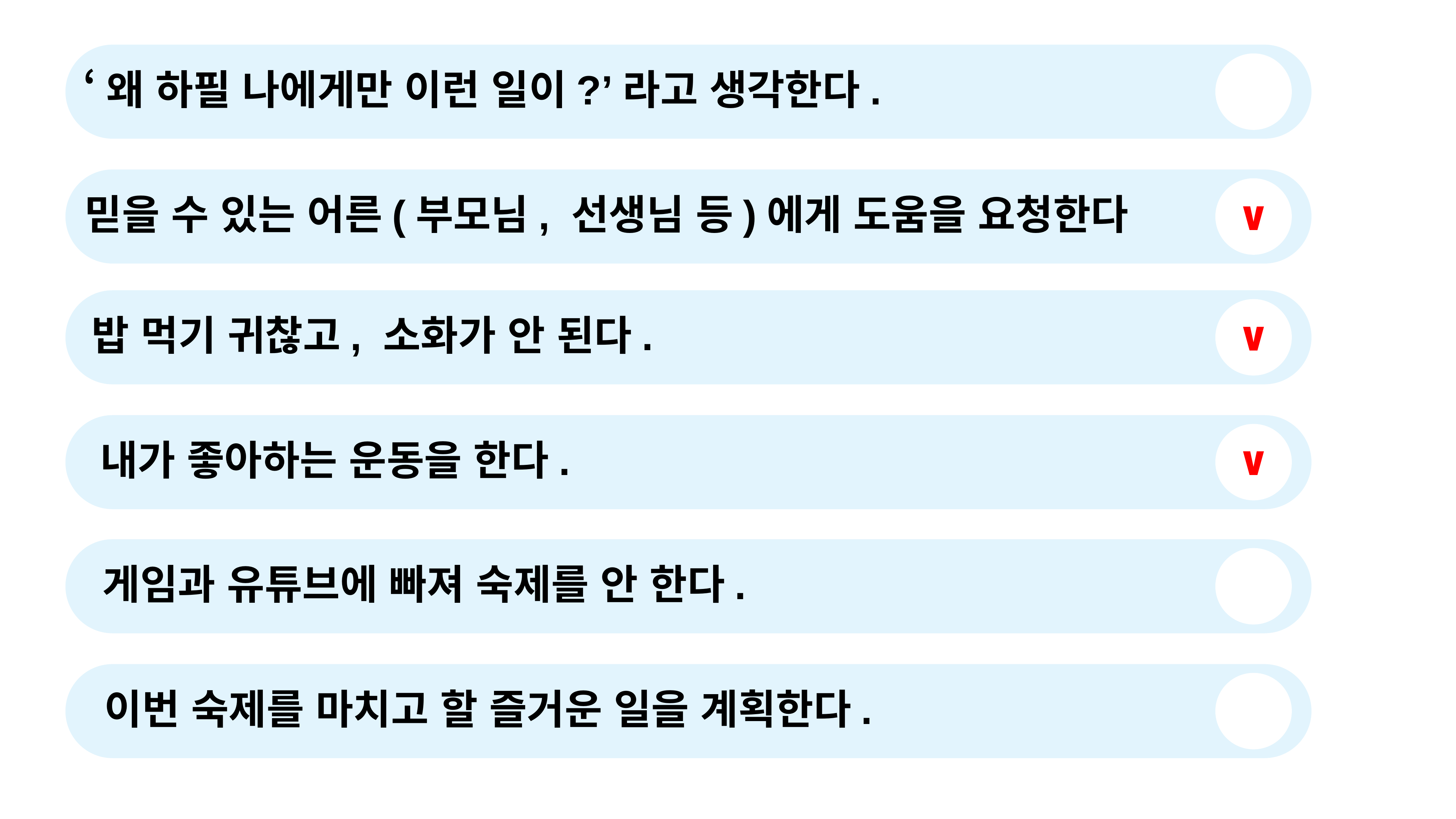

‘왜 하필 나에게만 이런 일이?’라고 생각한다.

믿을 수 있는 어른(부모님, 선생님 등)에게 도움을 요청한다
∨

∨
밥 먹기 귀찮고, 소화가 안 된다.

∨
내가 좋아하는 운동을 한다.

게임과 유튜브에 빠져 숙제를 안 한다.

이번 숙제를 마치고 할 즐거운 일을 계획한다.